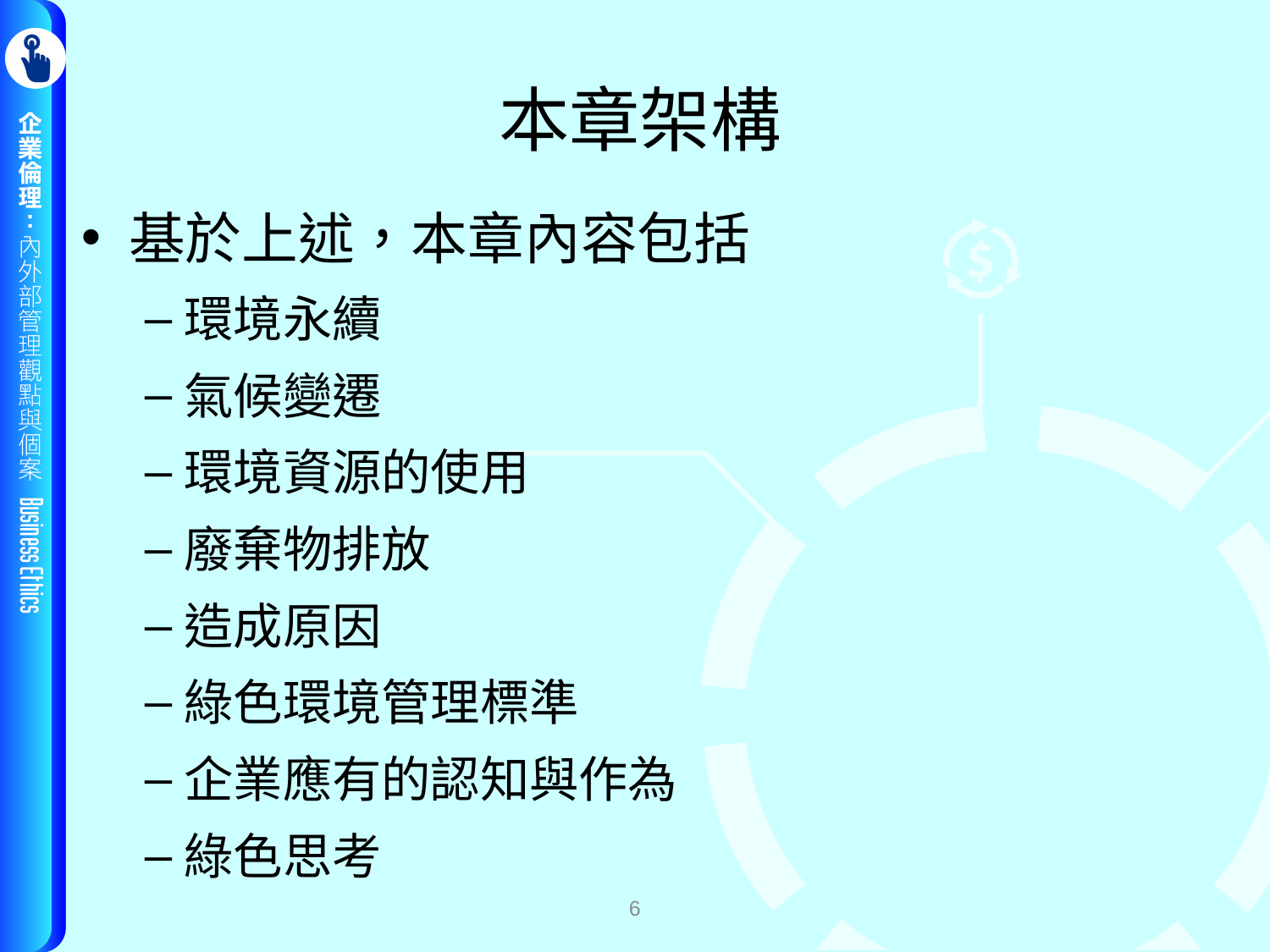

# 本章架構
基於上述，本章內容包括
環境永續
氣候變遷
環境資源的使用
廢棄物排放
造成原因
綠色環境管理標準
企業應有的認知與作為
綠色思考
6